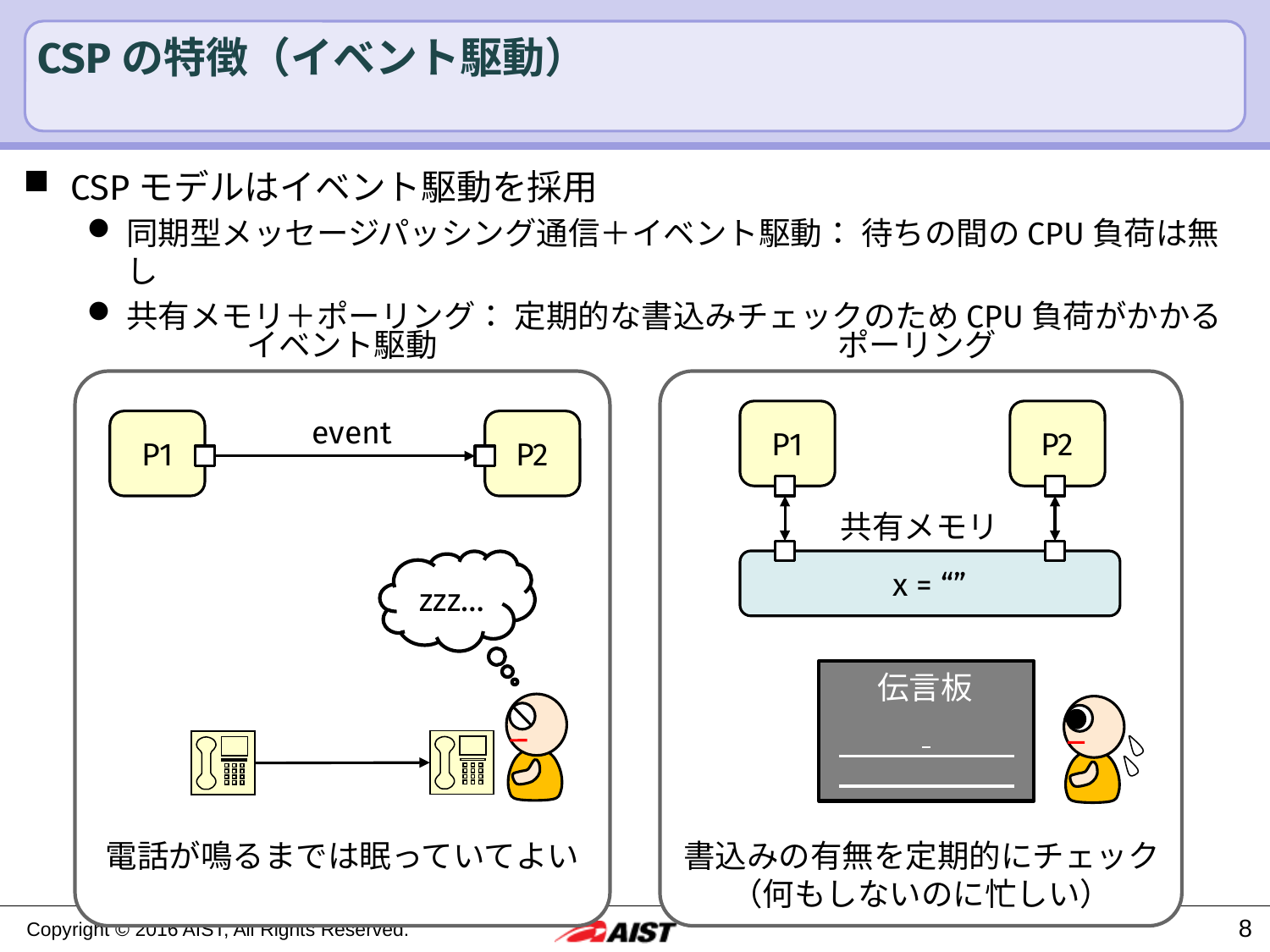

# CSPの特徴（イベント駆動）

CSPモデルはイベント駆動を採用
同期型メッセージパッシング通信＋イベント駆動： 待ちの間のCPU負荷は無し
共有メモリ＋ポーリング： 定期的な書込みチェックのためCPU負荷がかかる

イベント駆動
ポーリング

P1
P2
event
P1
P2

共有メモリ

zzz…
x = “”

伝言板

電話が鳴るまでは眠っていてよい
書込みの有無を定期的にチェック
（何もしないのに忙しい）
8